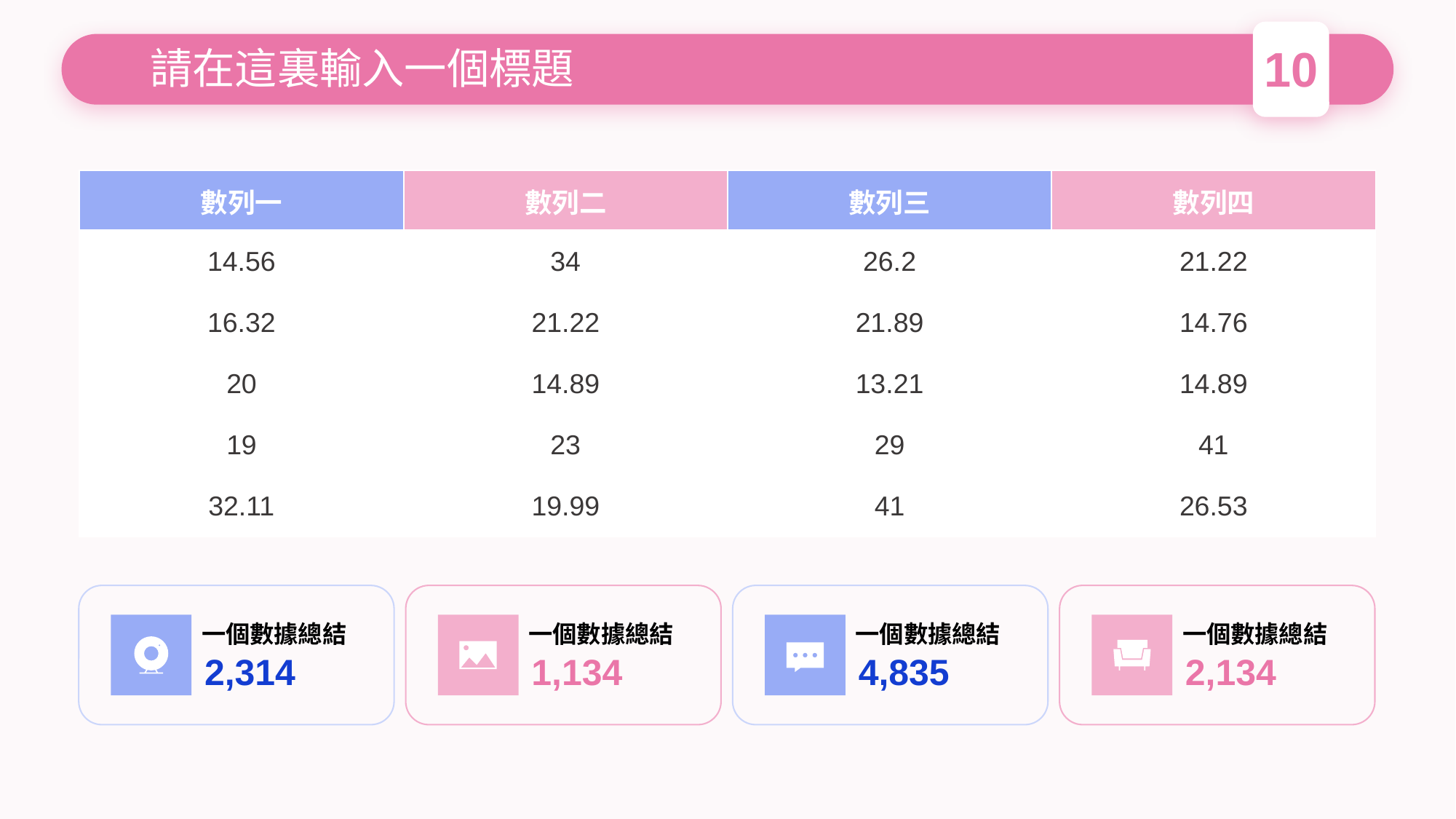

10
# 請在這裏輸入一個標題
| 數列一 | 數列二 | 數列三 | 數列四 |
| --- | --- | --- | --- |
| 14.56 | 34 | 26.2 | 21.22 |
| 16.32 | 21.22 | 21.89 | 14.76 |
| 20 | 14.89 | 13.21 | 14.89 |
| 19 | 23 | 29 | 41 |
| 32.11 | 19.99 | 41 | 26.53 |

一個數據總結
一個數據總結
一個數據總結
一個數據總結

2,314
1,134
4,835
2,134